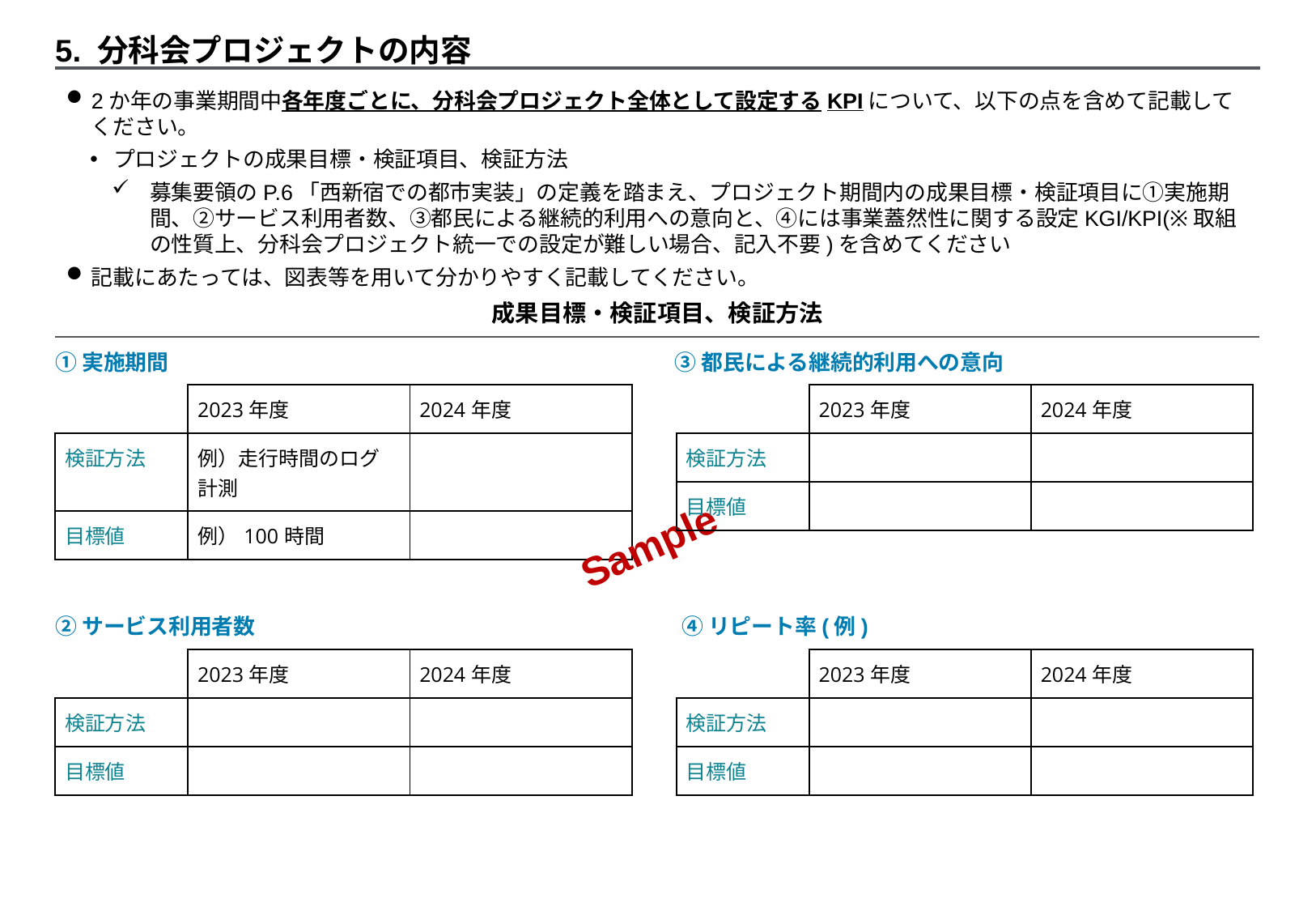

5. 分科会プロジェクトの内容
2か年の事業期間中各年度ごとに、分科会プロジェクト全体として設定するKPIについて、以下の点を含めて記載してください。
プロジェクトの成果目標・検証項目、検証方法
募集要領のP.6「西新宿での都市実装」の定義を踏まえ、プロジェクト期間内の成果目標・検証項目に①実施期間、②サービス利用者数、③都民による継続的利用への意向と、④には事業蓋然性に関する設定KGI/KPI(※取組の性質上、分科会プロジェクト統一での設定が難しい場合、記入不要)を含めてください
記載にあたっては、図表等を用いて分かりやすく記載してください。
成果目標・検証項目、検証方法
①実施期間
③都民による継続的利用への意向
|  | 2023年度 | 2024年度 |
| --- | --- | --- |
| 検証方法 | 例）走行時間のログ 計測 |  |
| 目標値 | 例）100時間 |  |
|  | 2023年度 | 2024年度 |
| --- | --- | --- |
| 検証方法 |  |  |
| 目標値 |  |  |
Sample
②サービス利用者数
④リピート率(例)
|  | 2023年度 | 2024年度 |
| --- | --- | --- |
| 検証方法 |  |  |
| 目標値 |  |  |
|  | 2023年度 | 2024年度 |
| --- | --- | --- |
| 検証方法 |  |  |
| 目標値 |  |  |